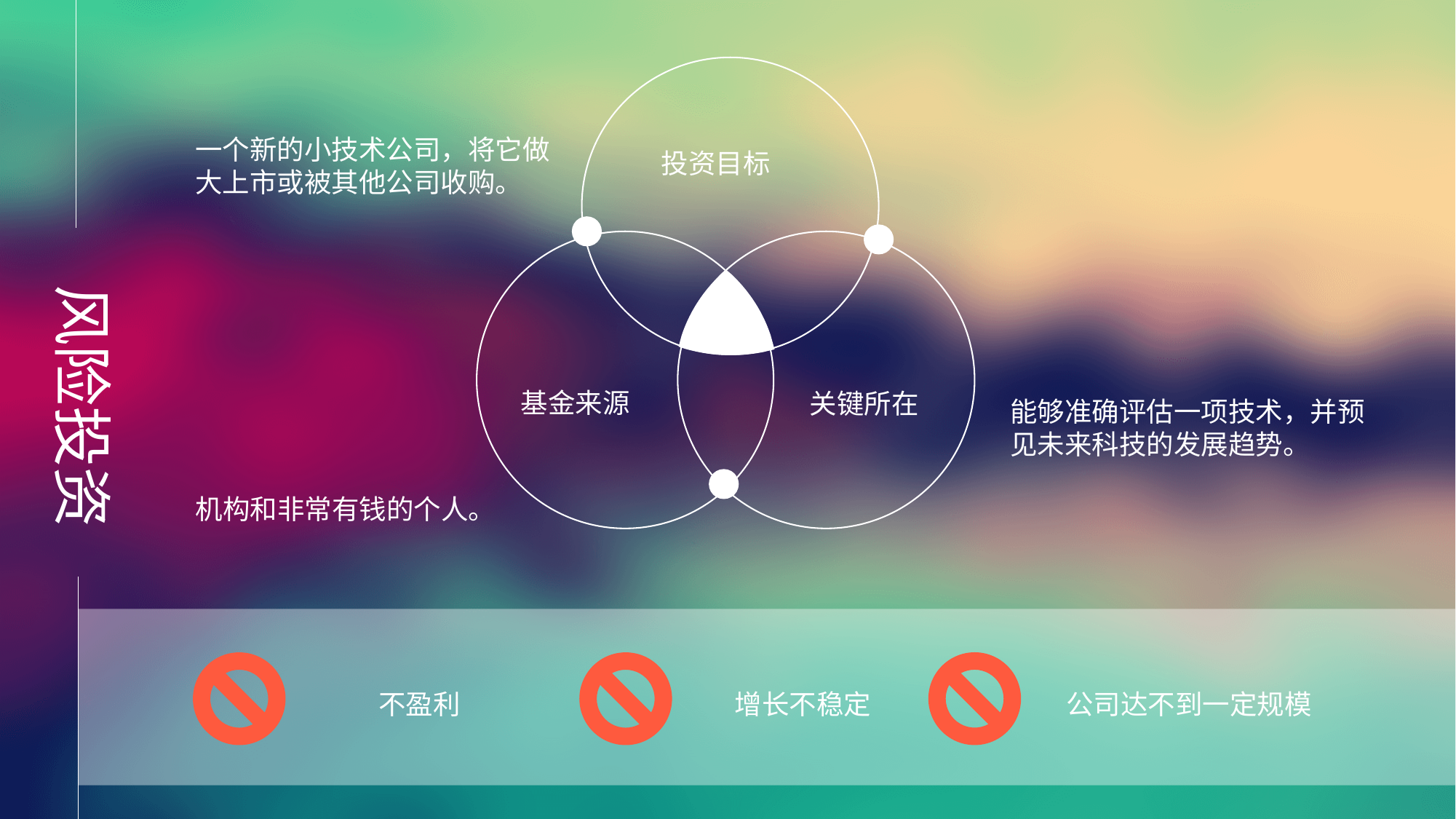

一个新的小技术公司，将它做大上市或被其他公司收购。
投资目标
风险投资
基金来源
关键所在
能够准确评估一项技术，并预见未来科技的发展趋势。
机构和非常有钱的个人。

不盈利
增长不稳定
公司达不到一定规模